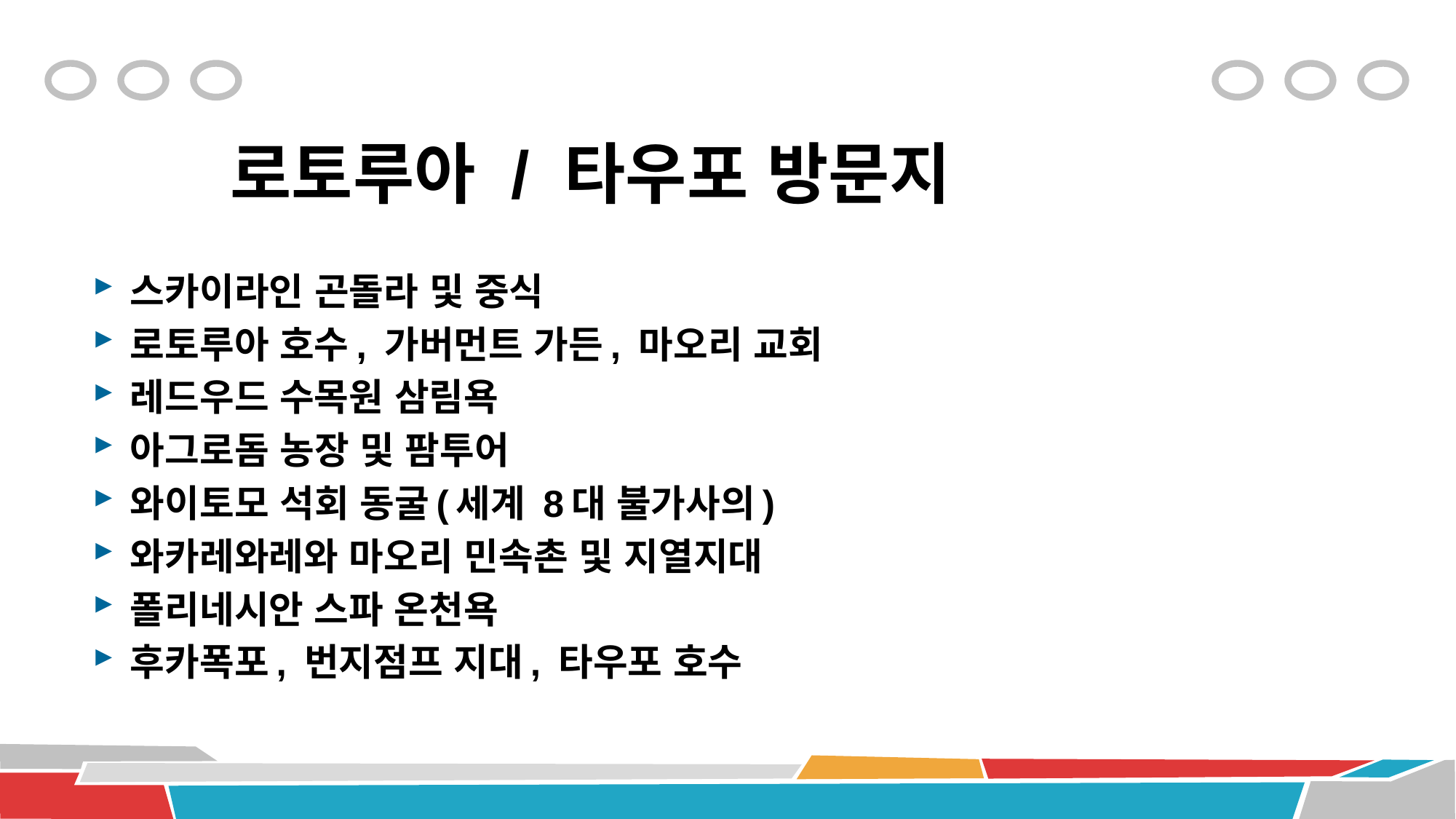

# 로토루아 / 타우포 방문지
스카이라인 곤돌라 및 중식
로토루아 호수, 가버먼트 가든, 마오리 교회
레드우드 수목원 삼림욕
아그로돔 농장 및 팜투어
와이토모 석회 동굴(세계 8대 불가사의)
와카레와레와 마오리 민속촌 및 지열지대
폴리네시안 스파 온천욕
후카폭포, 번지점프 지대, 타우포 호수